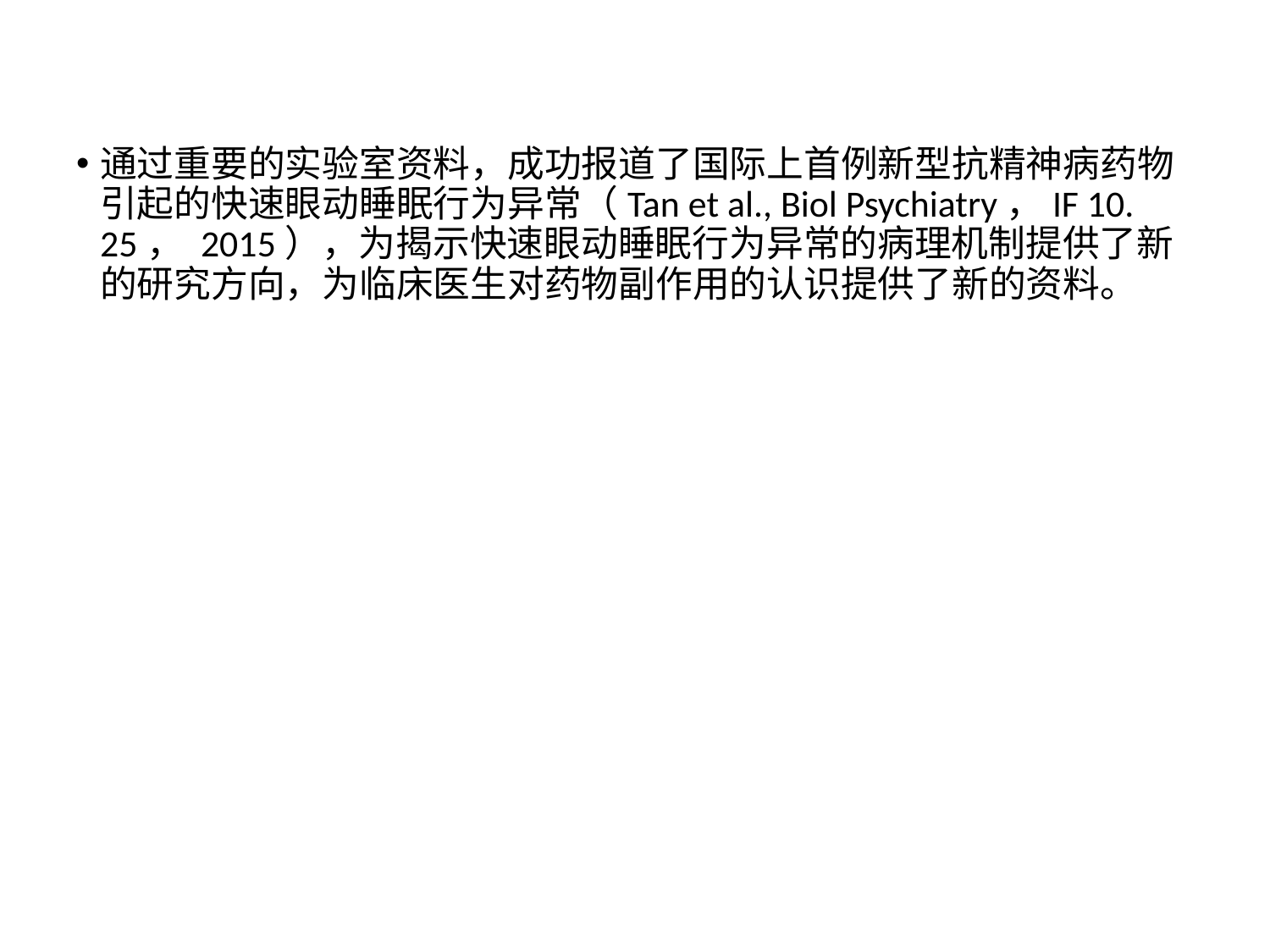

通过重要的实验室资料，成功报道了国际上首例新型抗精神病药物引起的快速眼动睡眠行为异常（Tan et al., Biol Psychiatry，IF 10. 25， 2015），为揭示快速眼动睡眠行为异常的病理机制提供了新的研究方向，为临床医生对药物副作用的认识提供了新的资料。